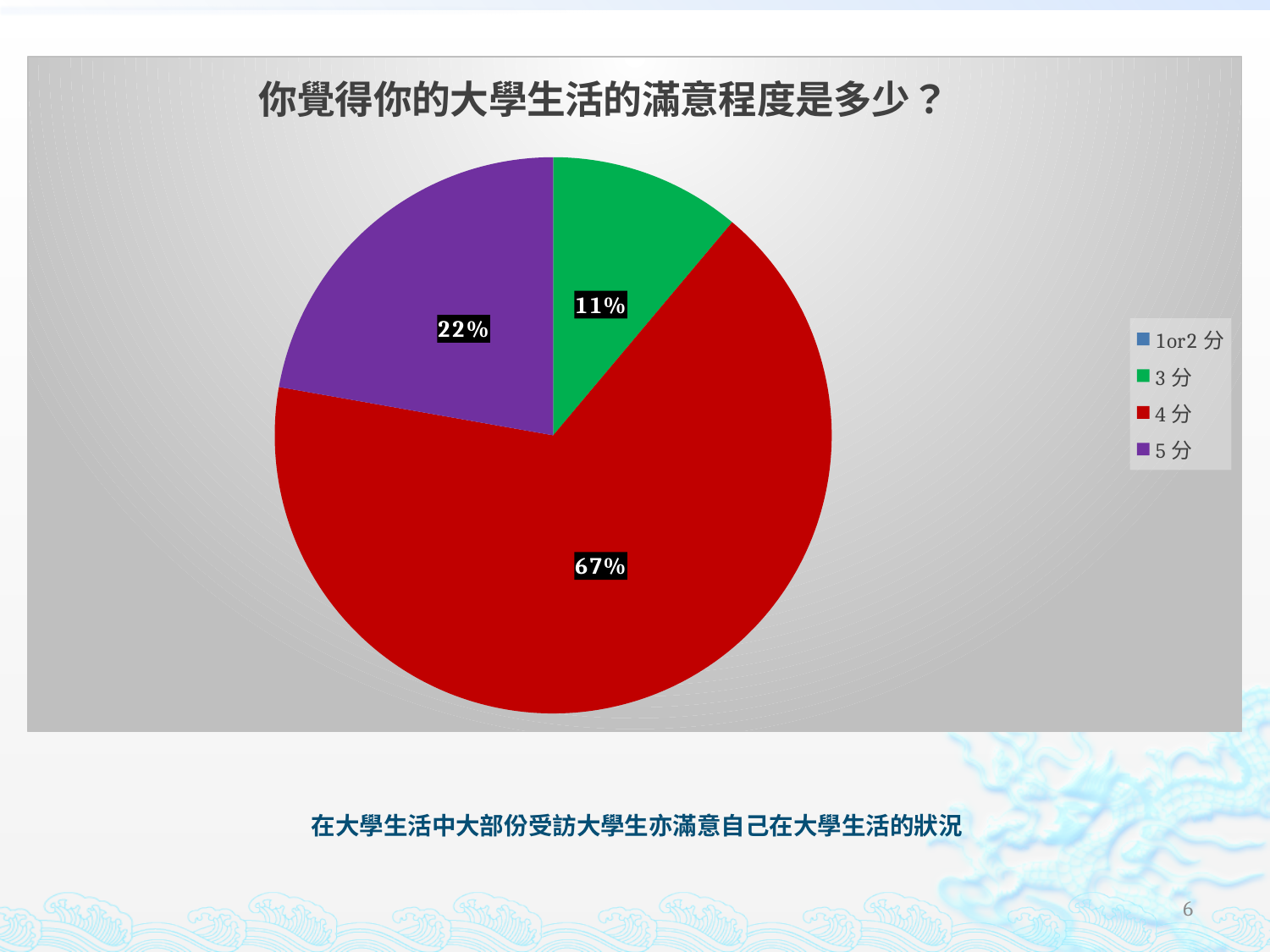

### Chart: 你覺得你的大學生活的滿意程度是多少？

| Category | 你覺得你的大學生活的滿意程度是多少？ |
|---|---|
| 1or2分 | 0.0 |
| 3分 | 1.0 |
| 4分 | 6.0 |
| 5分 | 2.0 |
# 在大學生活中大部份受訪大學生亦滿意自己在大學生活的狀況
6